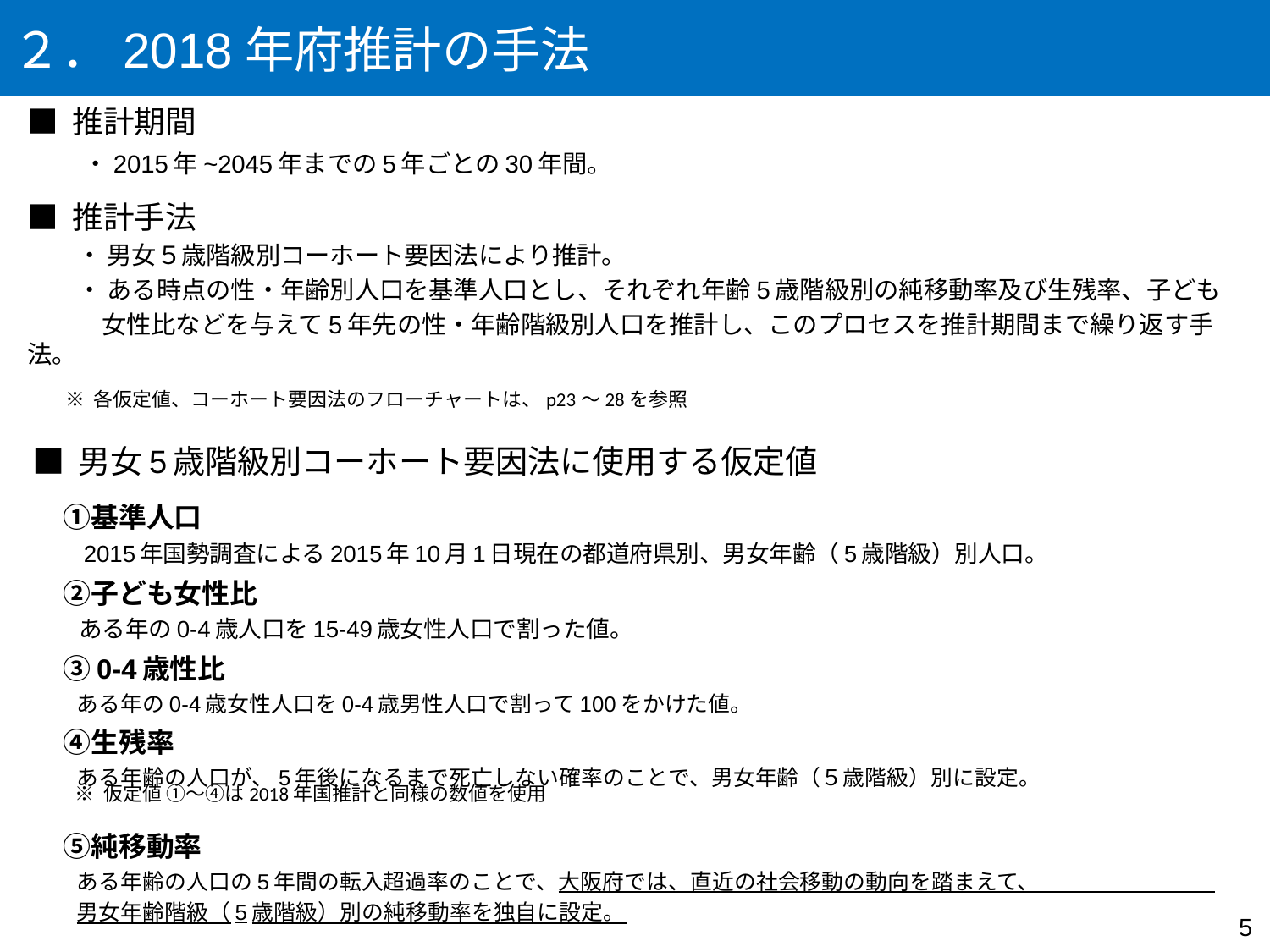

２．2018年府推計の手法
■ 推計期間
　　・2015年~2045年までの5年ごとの30年間。

■ 推計手法
　　・ 男女５歳階級別コーホート要因法により推計。
　　・ ある時点の性・年齢別人口を基準人口とし、それぞれ年齢5歳階級別の純移動率及び生残率、子ども
　　　女性比などを与えて5年先の性・年齢階級別人口を推計し、このプロセスを推計期間まで繰り返す手法。
※ 各仮定値、コーホート要因法のフローチャートは、p23～28を参照
■ 男女5歳階級別コーホート要因法に使用する仮定値
　①基準人口
　　2015年国勢調査による2015年10月1日現在の都道府県別、男女年齢（5歳階級）別人口。
　②子ども女性比
　　ある年の0-4歳人口を15-49歳女性人口で割った値。
　③0-4歳性比
　　ある年の0-4歳女性人口を0-4歳男性人口で割って100をかけた値。
　④生残率
　　ある年齢の人口が、5年後になるまで死亡しない確率のことで、男女年齢（５歳階級）別に設定。

　⑤純移動率
　　ある年齢の人口の5年間の転入超過率のことで、大阪府では、直近の社会移動の動向を踏まえて、
　　男女年齢階級（5歳階級）別の純移動率を独自に設定。
※ 仮定値 ①～④は2018年国推計と同様の数値を使用
5